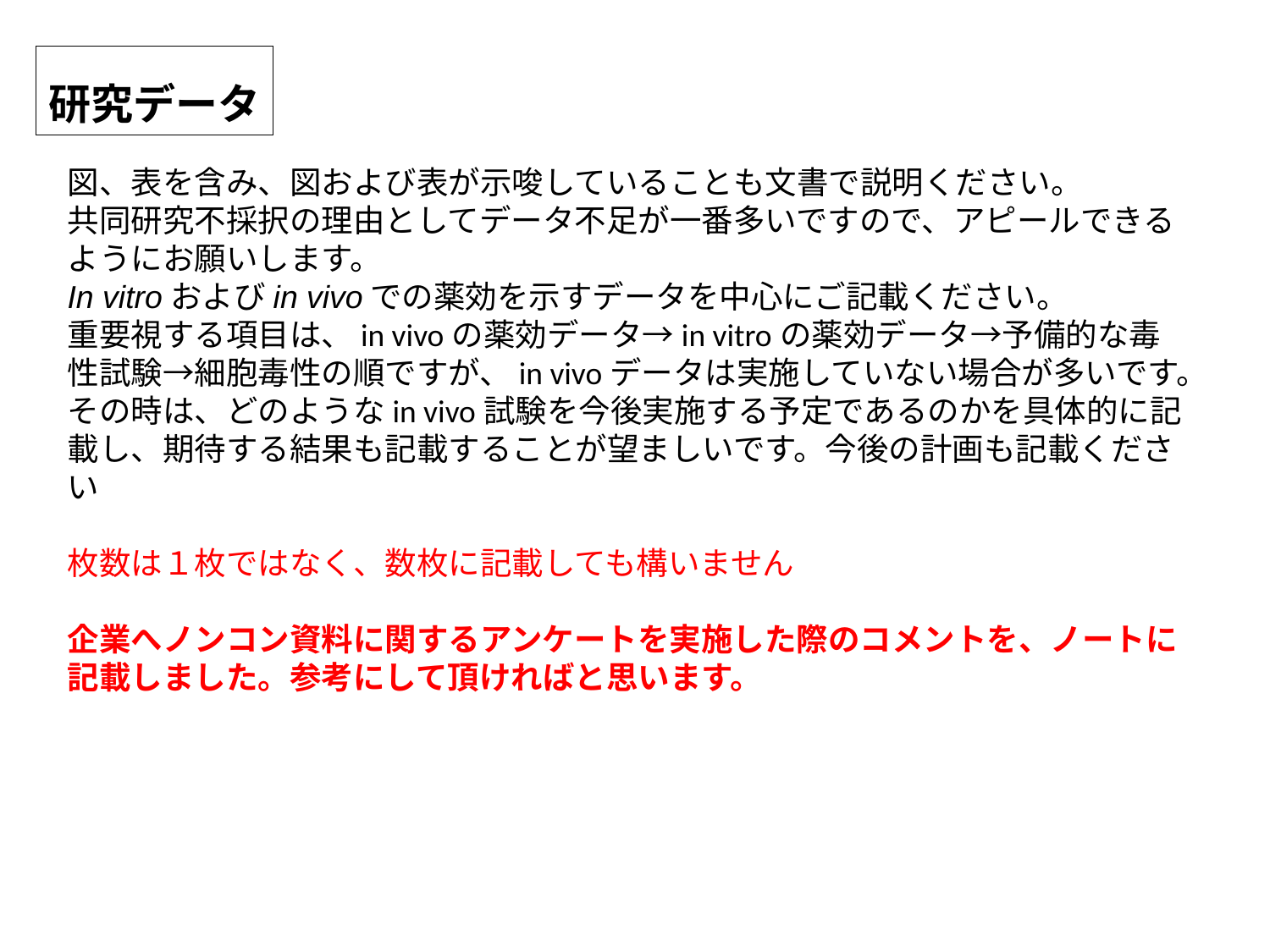

研究データ
図、表を含み、図および表が示唆していることも文書で説明ください。
共同研究不採択の理由としてデータ不足が一番多いですので、アピールできるようにお願いします。
In vitroおよびin vivoでの薬効を示すデータを中心にご記載ください。
重要視する項目は、in vivoの薬効データ→in vitroの薬効データ→予備的な毒性試験→細胞毒性の順ですが、in vivoデータは実施していない場合が多いです。その時は、どのようなin vivo試験を今後実施する予定であるのかを具体的に記載し、期待する結果も記載することが望ましいです。今後の計画も記載ください

枚数は１枚ではなく、数枚に記載しても構いません

企業へノンコン資料に関するアンケートを実施した際のコメントを、ノートに記載しました。参考にして頂ければと思います。